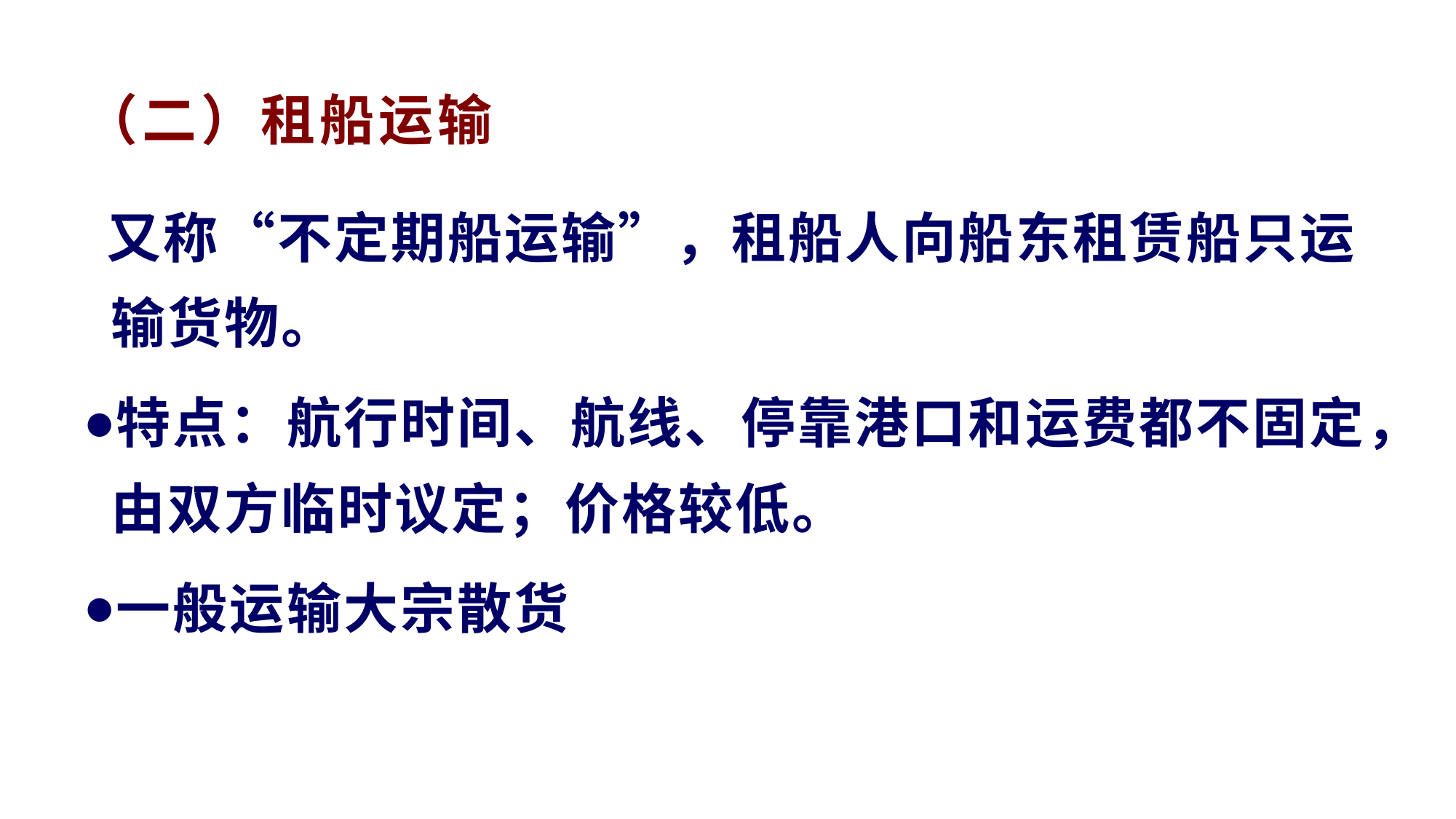

# （二）租船运输
  又称“不定期船运输”，租船人向船东租赁船只运输货物。
特点：航行时间、航线、停靠港口和运费都不固定，由双方临时议定；价格较低。
一般运输大宗散货